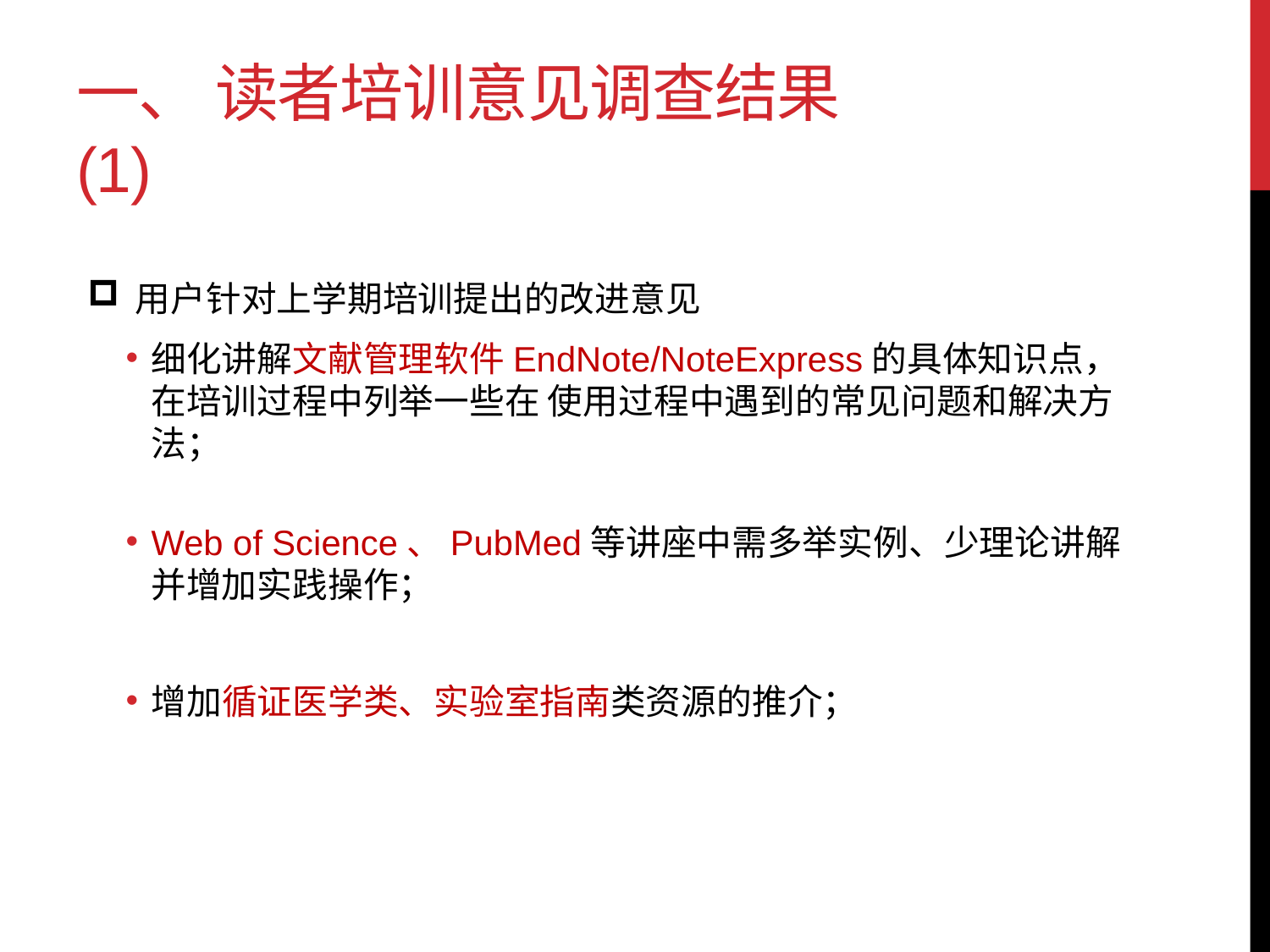

# 一、 读者培训意见调查结果(1)
用户针对上学期培训提出的改进意见
细化讲解文献管理软件EndNote/NoteExpress的具体知识点，在培训过程中列举一些在 使用过程中遇到的常见问题和解决方法；

Web of Science、PubMed等讲座中需多举实例、少理论讲解并增加实践操作；

增加循证医学类、实验室指南类资源的推介；